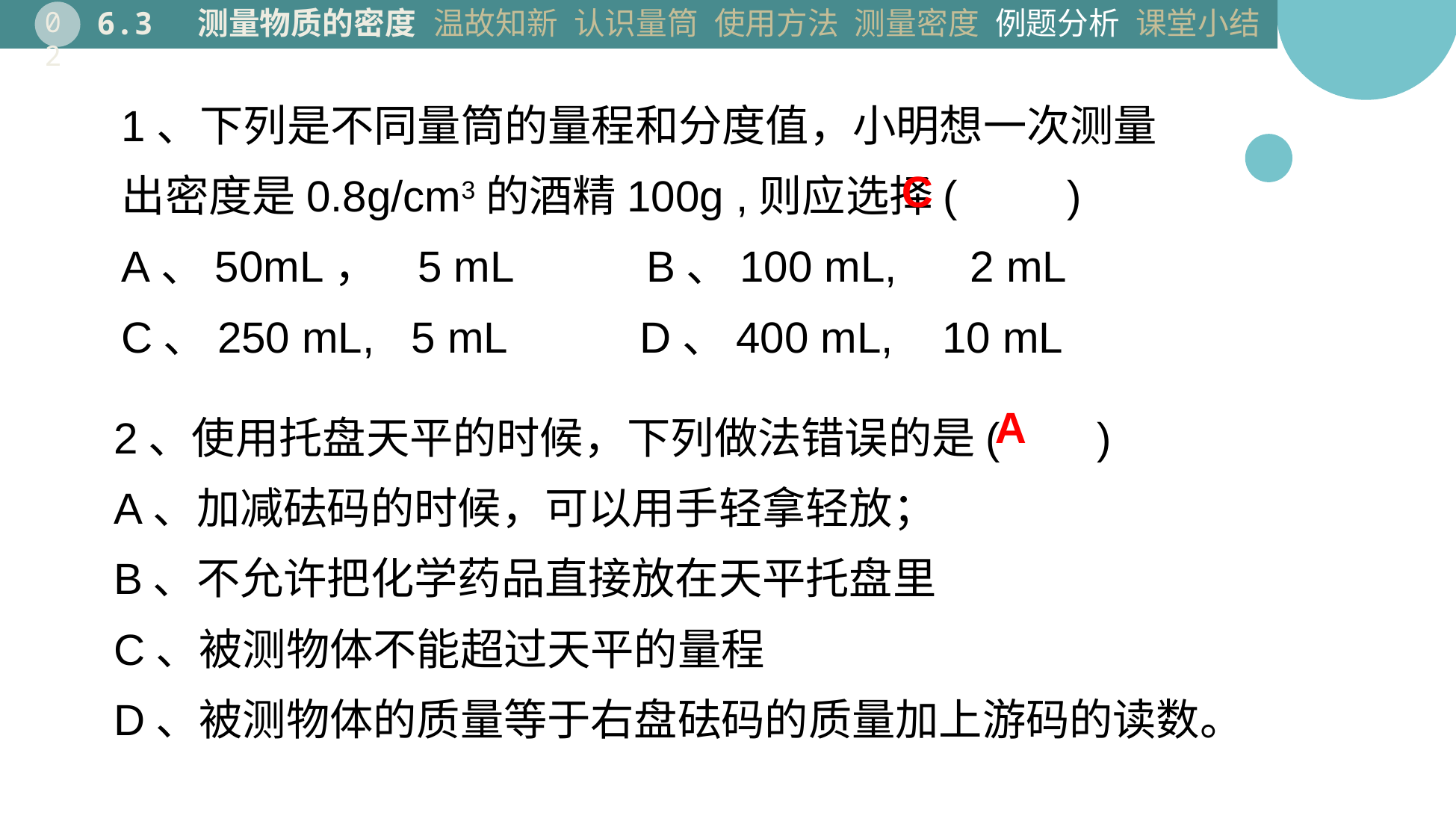

温故知新
认识量筒
使用方法
测量密度
例题分析
课堂小结
6.3  测量物质的密度

02

1、下列是不同量筒的量程和分度值，小明想一次测量出密度是0.8g/cm3的酒精100g ,则应选择(         )
A、50mL，   5 mL           B、100 mL,      2 mL
C、250 mL,   5 mL           D、400 mL,    10 mL

C
2、使用托盘天平的时候，下列做法错误的是(        )
A、加减砝码的时候，可以用手轻拿轻放；
B、不允许把化学药品直接放在天平托盘里
C、被测物体不能超过天平的量程
D、被测物体的质量等于右盘砝码的质量加上游码的读数。
A